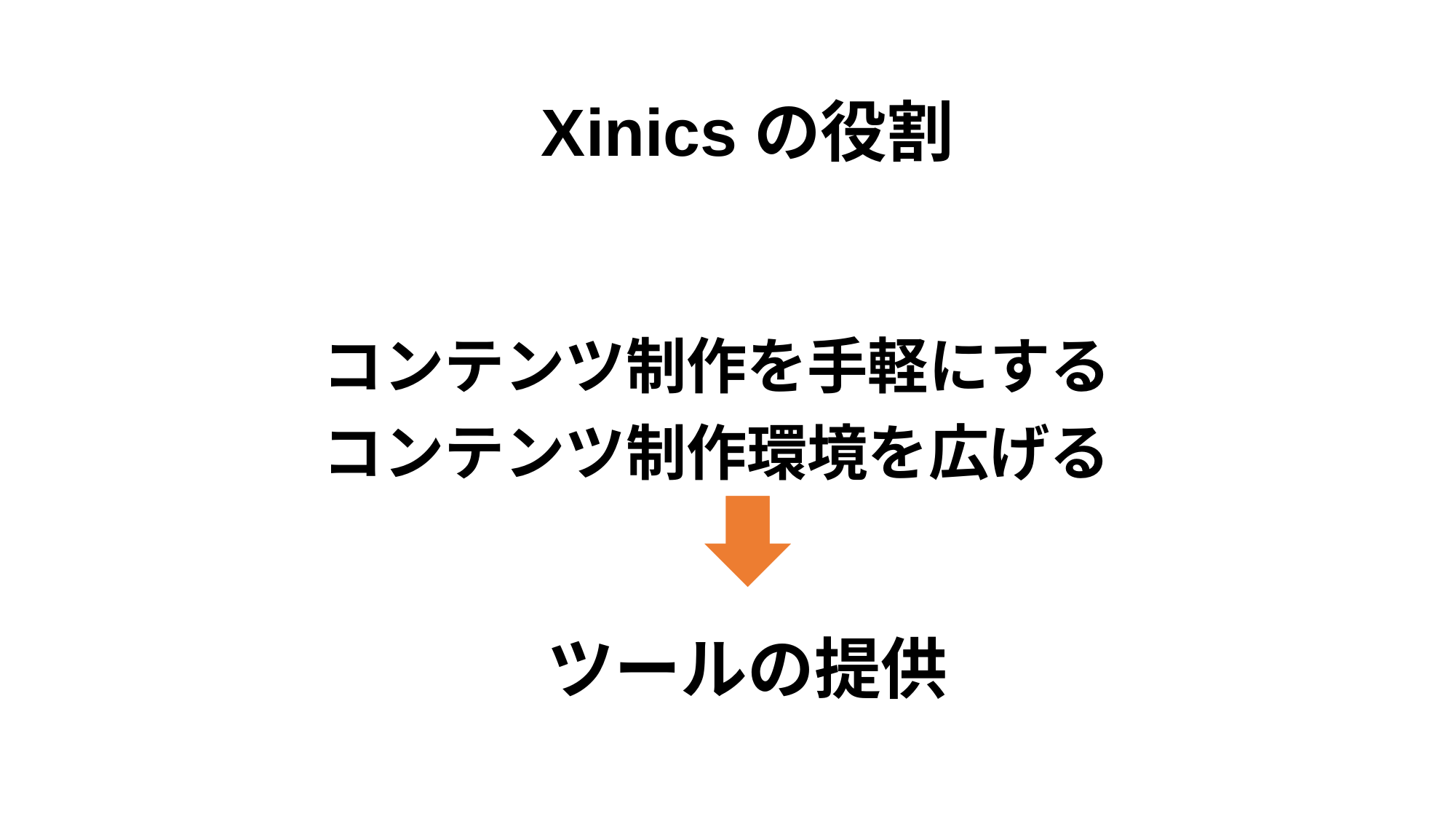

Xinicsの役割
コンテンツ制作を手軽にする

コンテンツ制作環境を広げる

ツールの提供